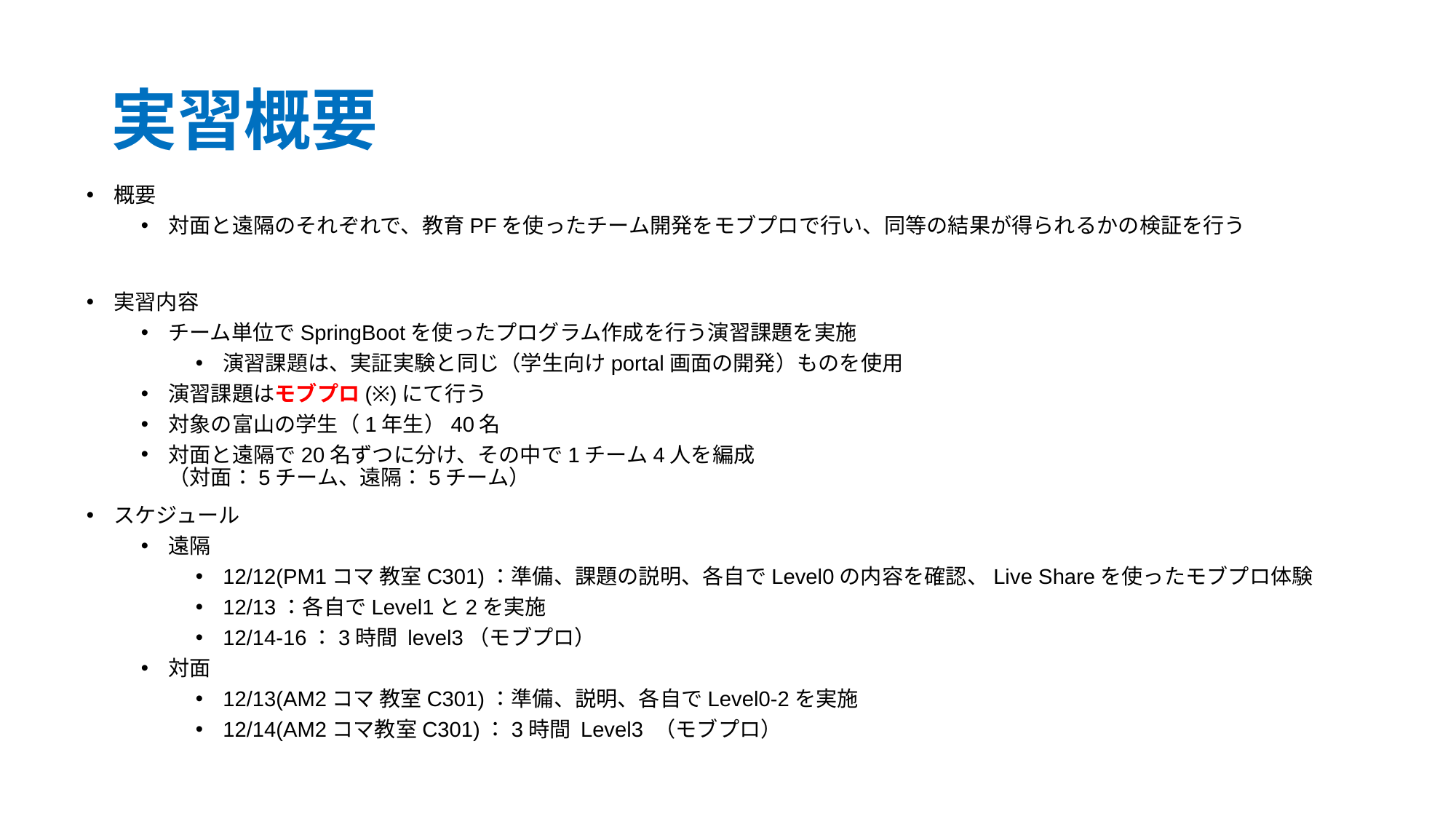

実習概要
概要
対面と遠隔のそれぞれで、教育PFを使ったチーム開発をモブプロで行い、同等の結果が得られるかの検証を行う

実習内容
チーム単位でSpringBootを使ったプログラム作成を行う演習課題を実施
演習課題は、実証実験と同じ（学生向けportal画面の開発）ものを使用
演習課題はモブプロ(※)にて行う
対象の富山の学生（1年生）40名
対面と遠隔で20名ずつに分け、その中で1チーム4人を編成
（対面：5チーム、遠隔：5チーム）
スケジュール
遠隔
12/12(PM1コマ 教室C301)：準備、課題の説明、各自でLevel0の内容を確認、Live Shareを使ったモブプロ体験
12/13：各自でLevel1と2を実施
12/14-16：3時間 level3（モブプロ）
対面
12/13(AM2コマ 教室C301)：準備、説明、各自でLevel0-2を実施
12/14(AM2コマ教室C301)：3時間 Level3 （モブプロ）